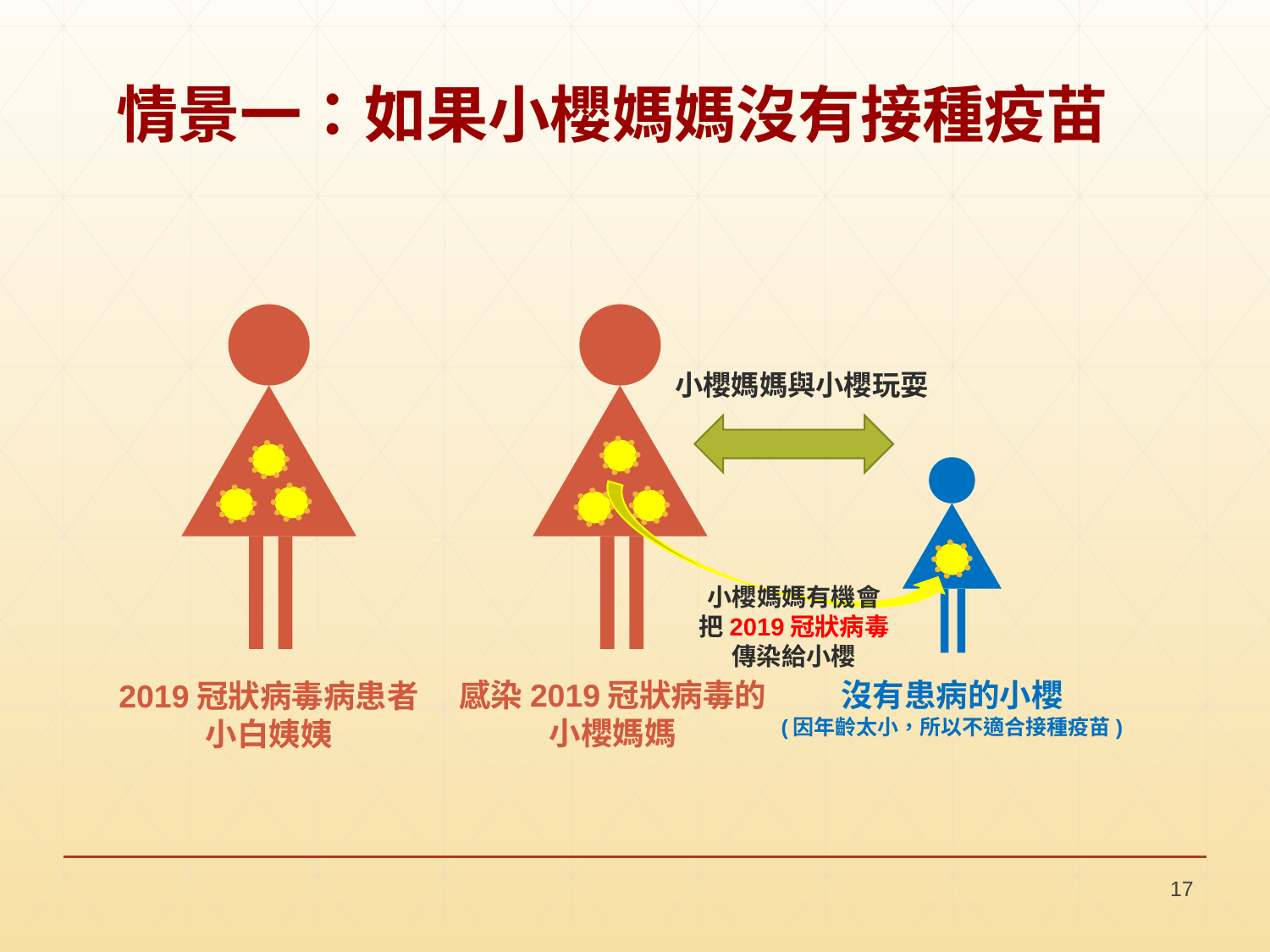

# 情景一：如果小櫻媽媽沒有接種疫苗

小櫻媽媽與小櫻玩耍

小櫻媽媽有機會
把2019冠狀病毒
傳染給小櫻
感染2019冠狀病毒的
小櫻媽媽
沒有患病的小櫻
(因年齡太小，所以不適合接種疫苗)
2019冠狀病毒病患者
小白姨姨
17